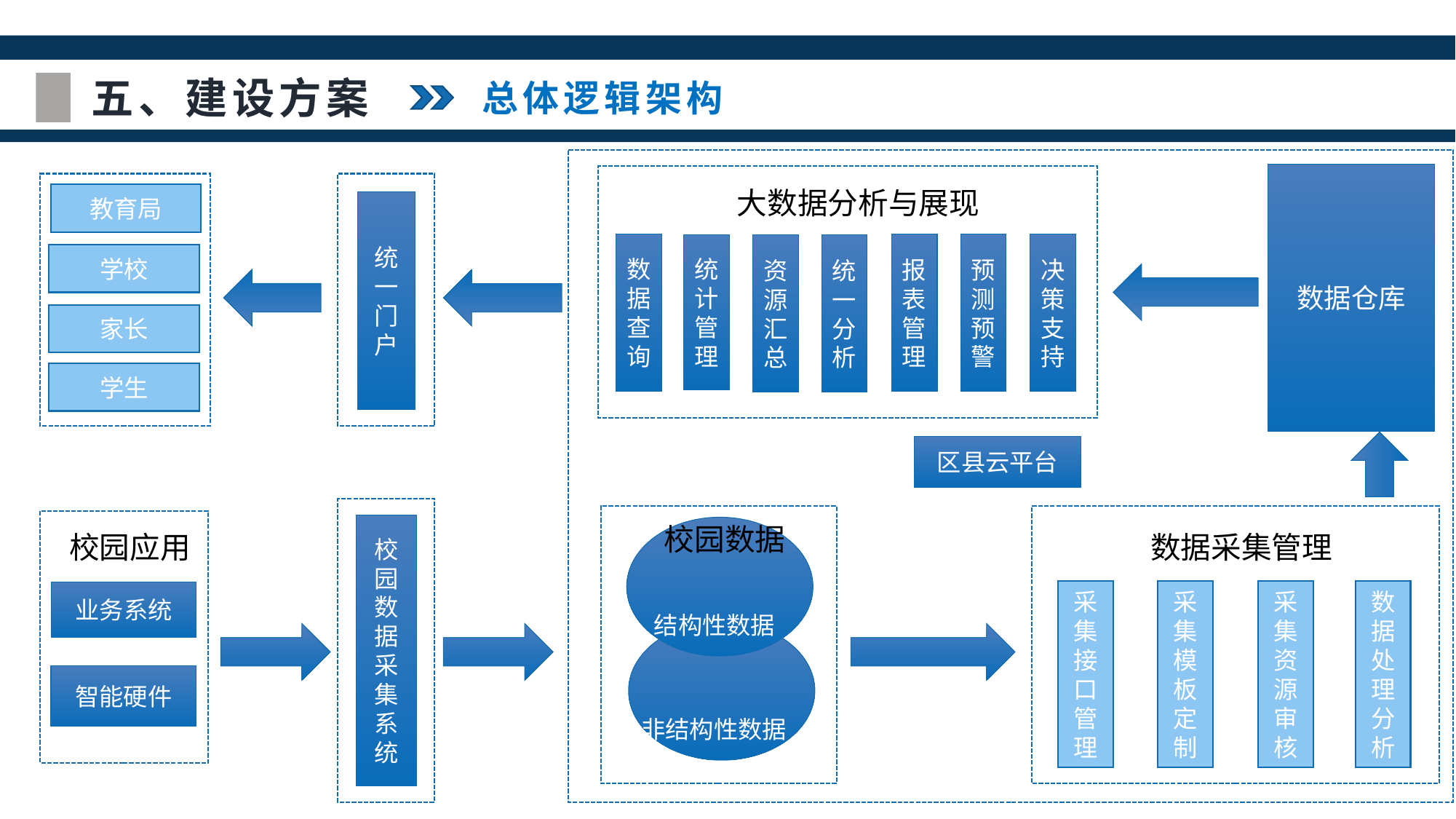

五、建设方案
总体逻辑架构

数据仓库

大数据分析与展现
教育局
统一门户
数据查询
报表管理
预测预警
决策支持
统计管理
资源汇总
统一分析
学校

家长
学生

区县云平台

校园数据采集系统
校园数据

校园应用
数据采集管理
采集接口管理
采集模板定制
采集资源审核
数据处理分析
业务系统
结构性数据

智能硬件
非结构性数据